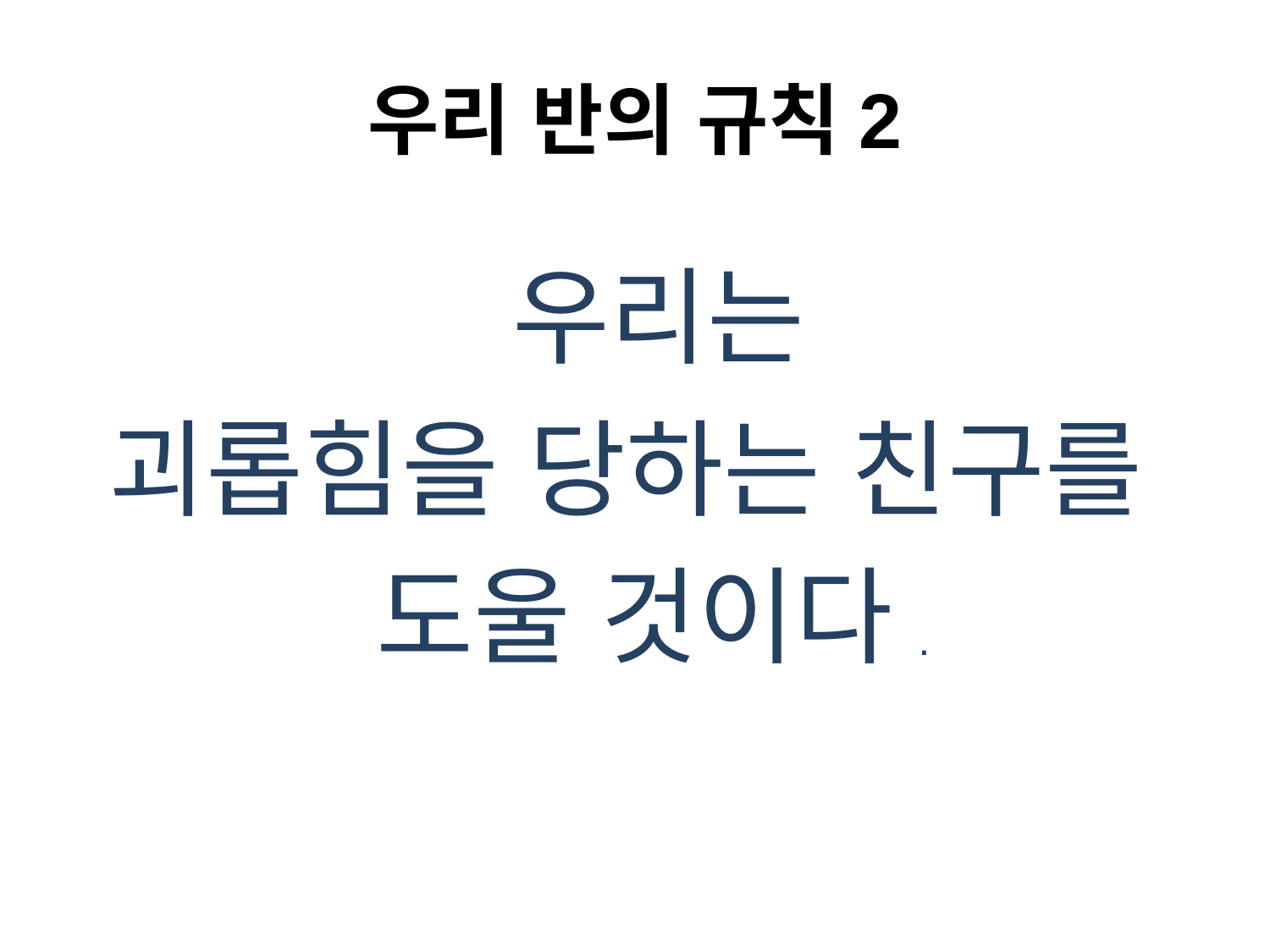

# 우리 반의 규칙2
 우리는
괴롭힘을 당하는 친구를
 도울 것이다.